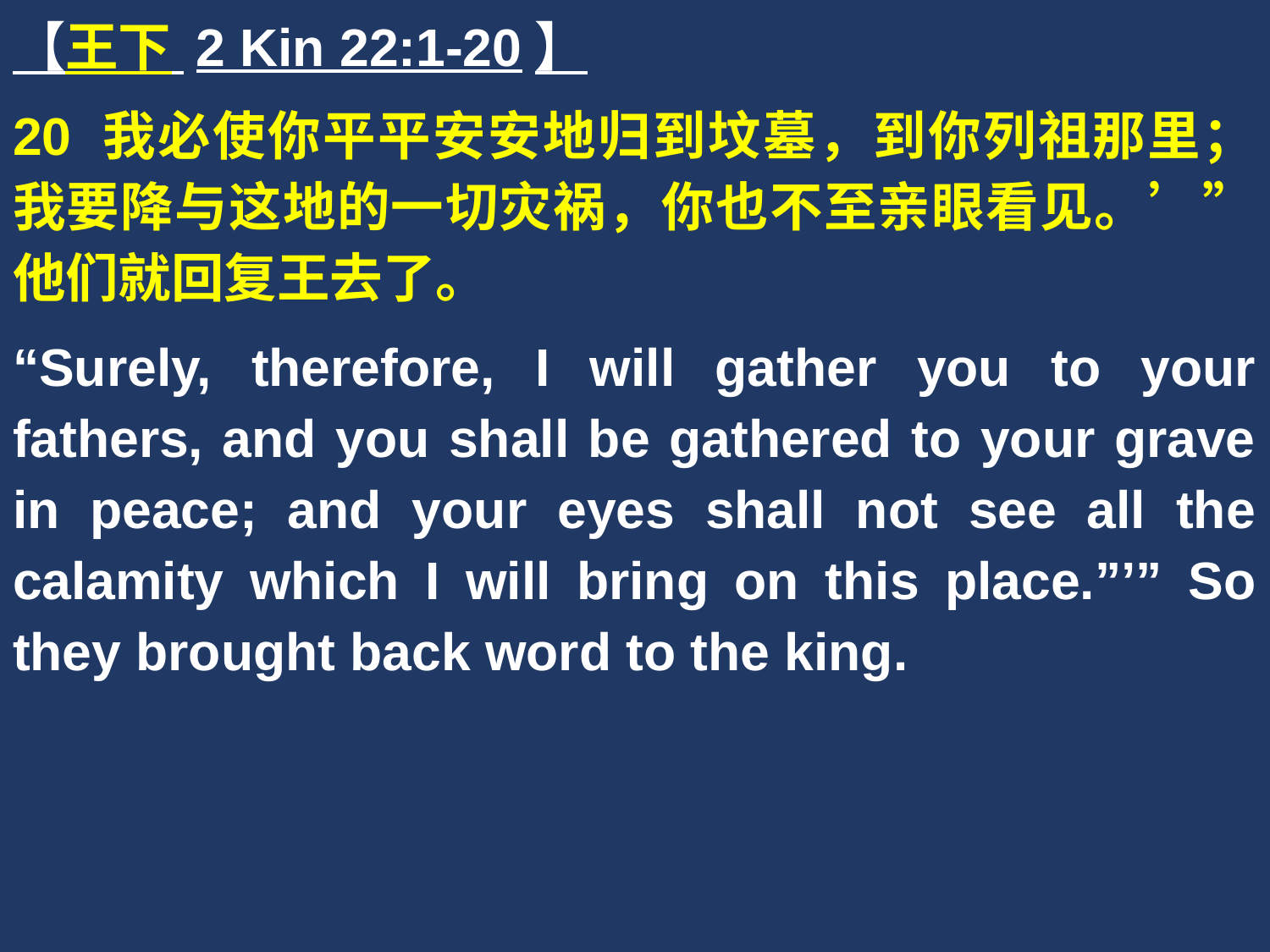

【王下 2 Kin 22:1-20】
20 我必使你平平安安地归到坟墓，到你列祖那里；我要降与这地的一切灾祸，你也不至亲眼看见。’”他们就回复王去了。
“Surely, therefore, I will gather you to your fathers, and you shall be gathered to your grave in peace; and your eyes shall not see all the calamity which I will bring on this place.”’” So they brought back word to the king.